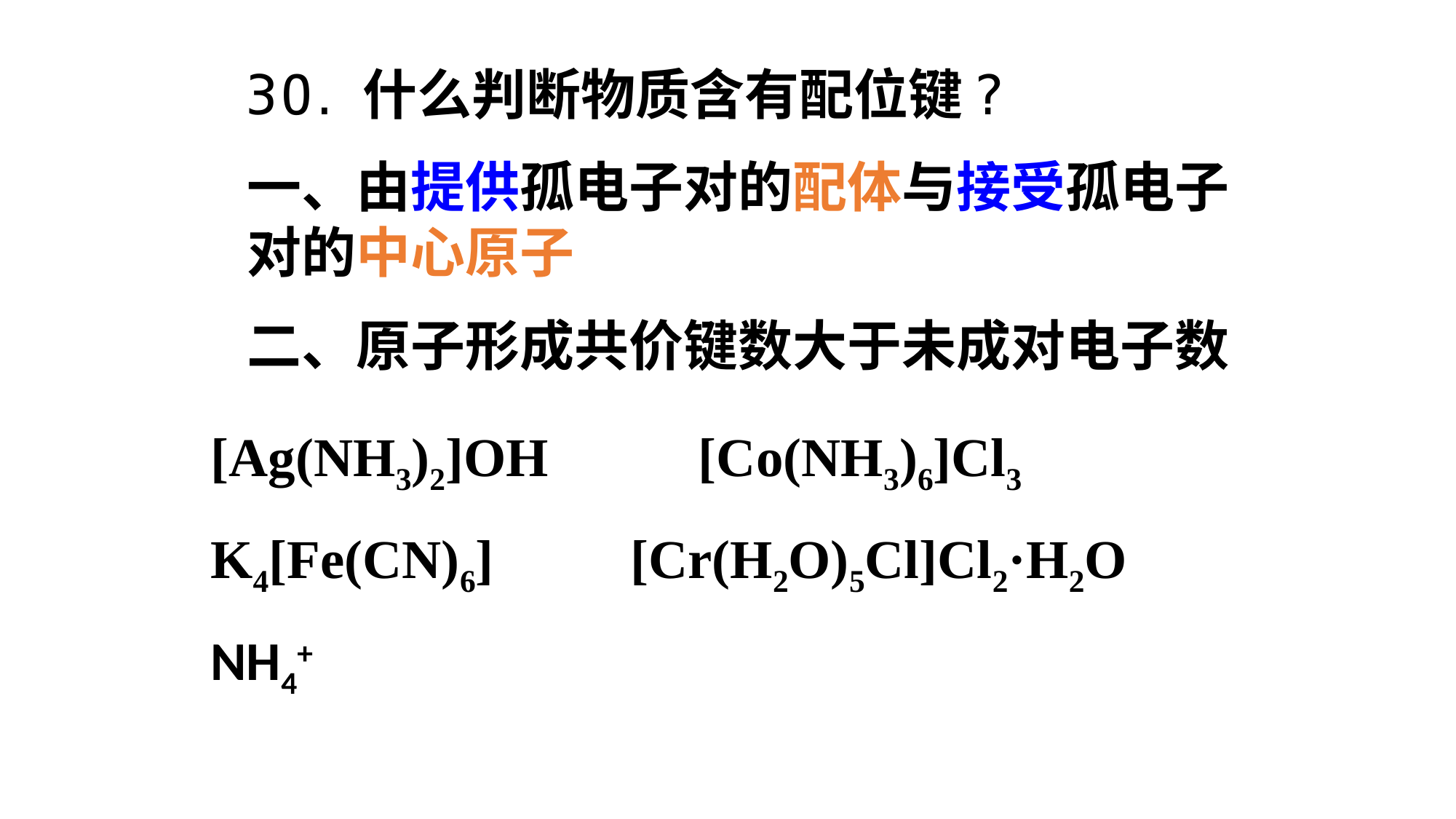

30. 什么判断物质含有配位键?
一、由提供孤电子对的配体与接受孤电子对的中心原子
二、原子形成共价键数大于未成对电子数
[Ag(NH3)2]OH           [Co(NH3)6]Cl3
K4[Fe(CN)6]          [Cr(H2O)5Cl]Cl2·H2O
NH4+